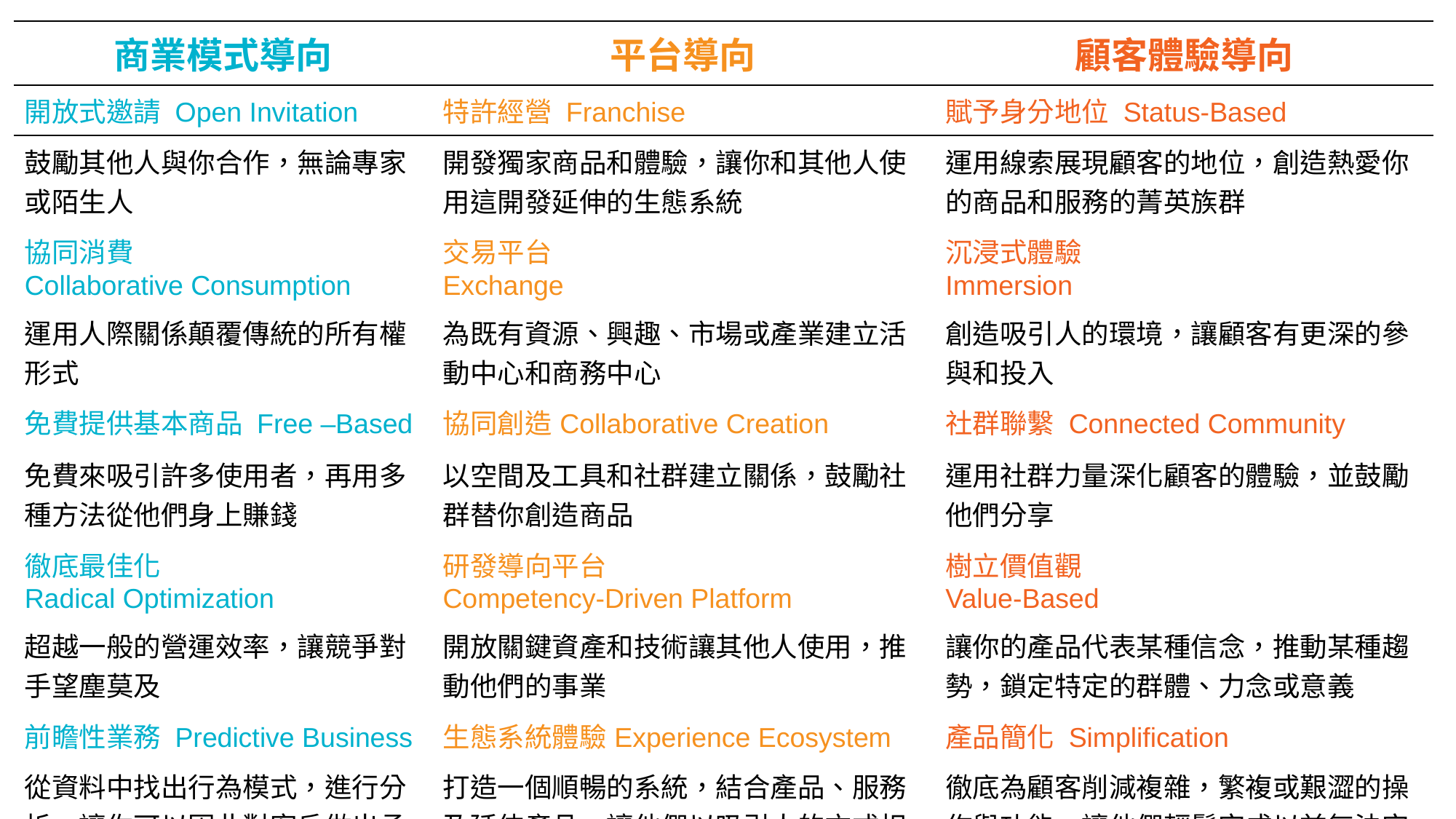

| 商業模式導向 | 平台導向 | 顧客體驗導向 |
| --- | --- | --- |
| 開放式邀請 Open Invitation | 特許經營 Franchise | 賦予身分地位 Status-Based |
| 鼓勵其他人與你合作，無論專家或陌生人 | 開發獨家商品和體驗，讓你和其他人使用這開發延伸的生態系統 | 運用線索展現顧客的地位，創造熱愛你的商品和服務的菁英族群 |
| 協同消費 Collaborative Consumption | 交易平台 Exchange | 沉浸式體驗 Immersion |
| 運用人際關係顛覆傳統的所有權形式 | 為既有資源、興趣、市場或產業建立活動中心和商務中心 | 創造吸引人的環境，讓顧客有更深的參與和投入 |
| 免費提供基本商品 Free –Based | 協同創造Collaborative Creation | 社群聯繫 Connected Community |
| 免費來吸引許多使用者，再用多種方法從他們身上賺錢 | 以空間及工具和社群建立關係，鼓勵社群替你創造商品 | 運用社群力量深化顧客的體驗，並鼓勵他們分享 |
| 徹底最佳化 Radical Optimization | 研發導向平台 Competency-Driven Platform | 樹立價值觀 Value-Based |
| 超越一般的營運效率，讓競爭對手望塵莫及 | 開放關鍵資產和技術讓其他人使用，推動他們的事業 | 讓你的產品代表某種信念，推動某種趨勢，鎖定特定的群體、力念或意義 |
| 前瞻性業務 Predictive Business | 生態系統體驗Experience Ecosystem | 產品簡化 Simplification |
| 從資料中找出行為模式，進行分析，讓你可以因此對客戶做出承諾，預測結果，不斷提升效率 | 打造一個順暢的系統，結合產品、服務及延伸產品，讓他們以吸引人的方式相互作用與連結 | 徹底為顧客削減複雜，繁複或艱澀的操作與功能，讓他們輕鬆完成以前無法完成的事 |